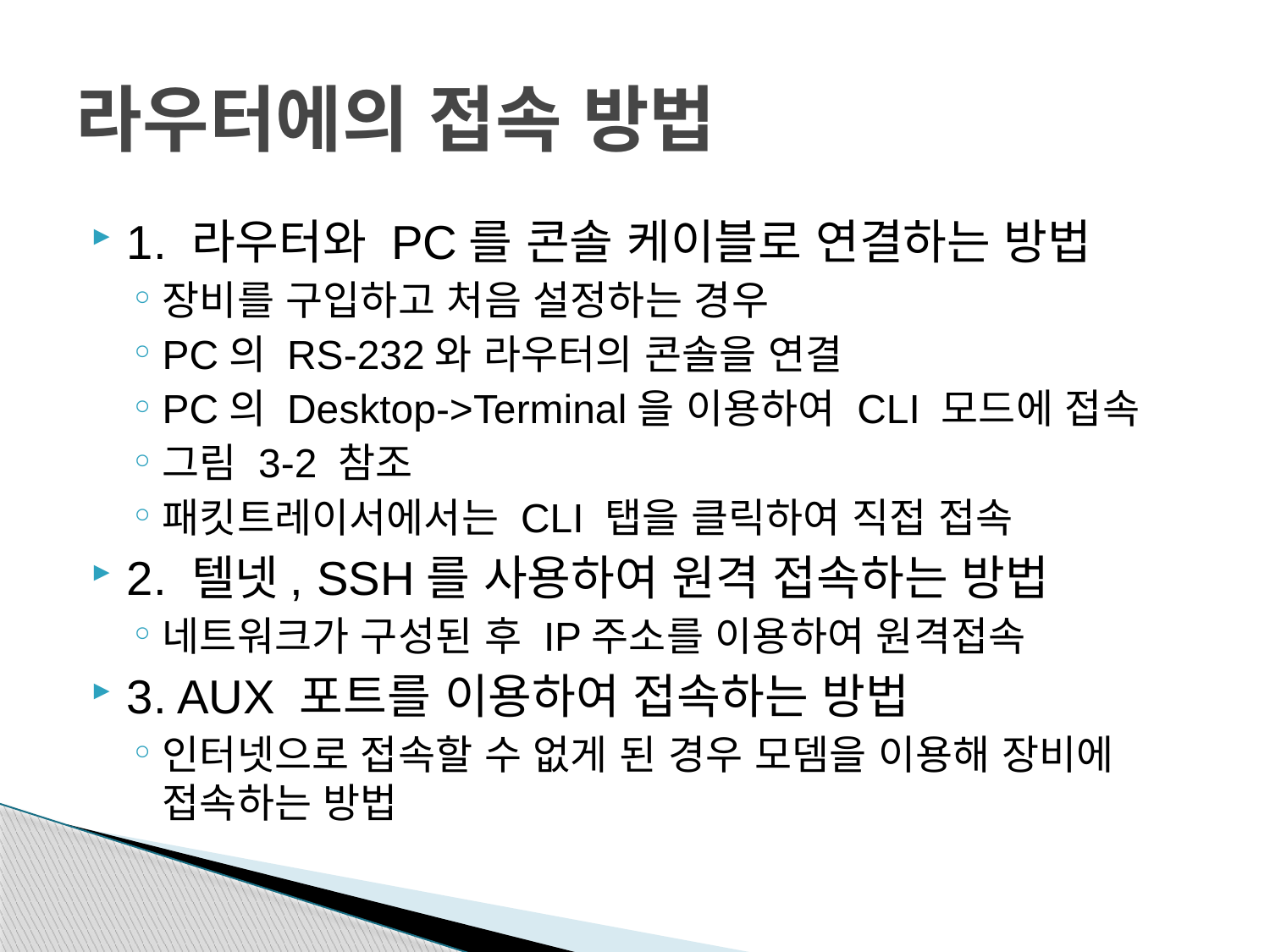

# 라우터에의 접속 방법
1. 라우터와 PC를 콘솔 케이블로 연결하는 방법
장비를 구입하고 처음 설정하는 경우
PC의 RS-232와 라우터의 콘솔을 연결
PC의 Desktop->Terminal을 이용하여 CLI 모드에 접속
그림 3-2 참조
패킷트레이서에서는 CLI 탭을 클릭하여 직접 접속
2. 텔넷, SSH를 사용하여 원격 접속하는 방법
네트워크가 구성된 후 IP주소를 이용하여 원격접속
3. AUX 포트를 이용하여 접속하는 방법
인터넷으로 접속할 수 없게 된 경우 모뎀을 이용해 장비에 접속하는 방법